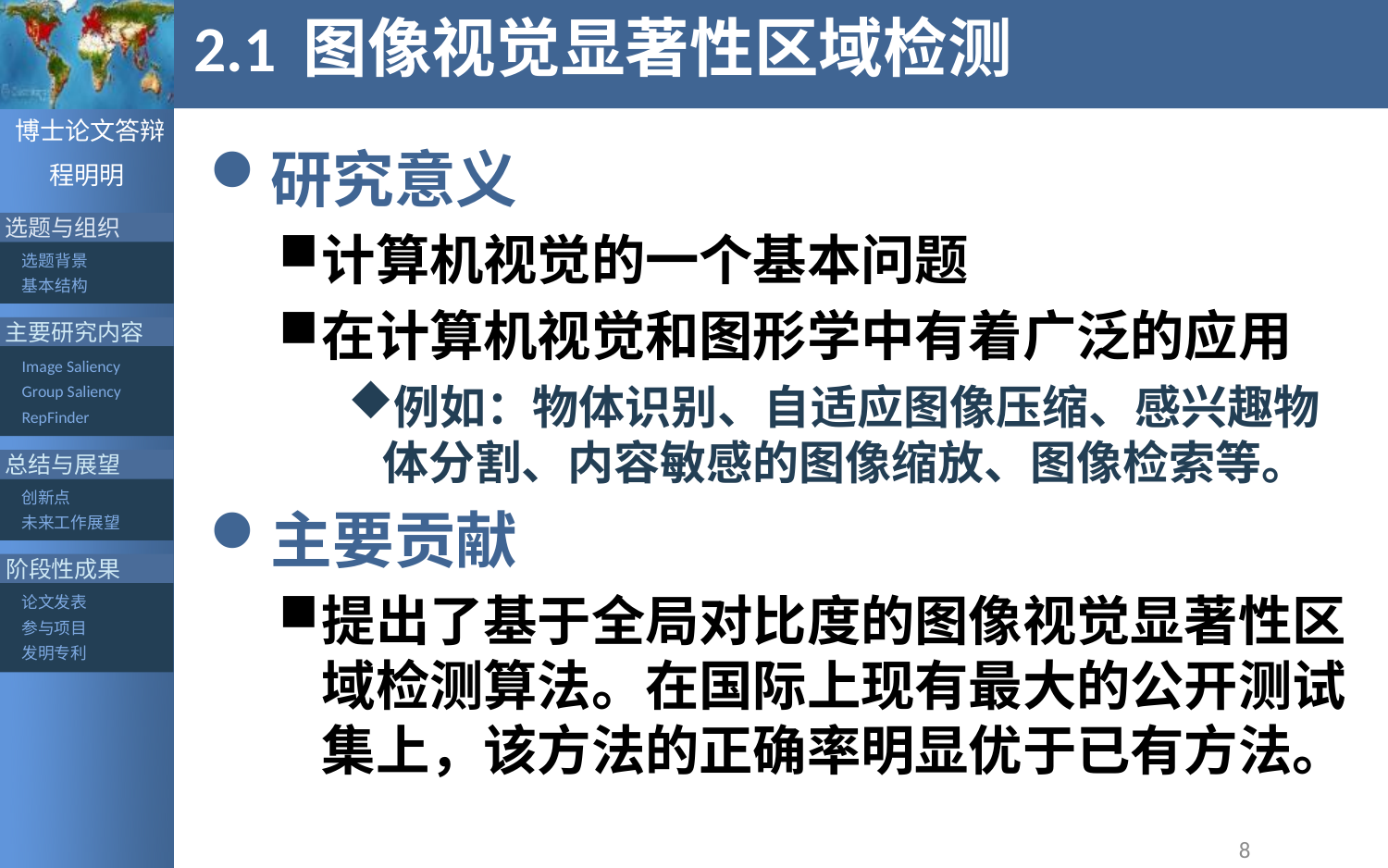

# 2.1 图像视觉显著性区域检测
研究意义
计算机视觉的一个基本问题
在计算机视觉和图形学中有着广泛的应用
例如：物体识别、自适应图像压缩、感兴趣物体分割、内容敏感的图像缩放、图像检索等。
主要贡献
提出了基于全局对比度的图像视觉显著性区域检测算法。在国际上现有最大的公开测试集上，该方法的正确率明显优于已有方法。
8